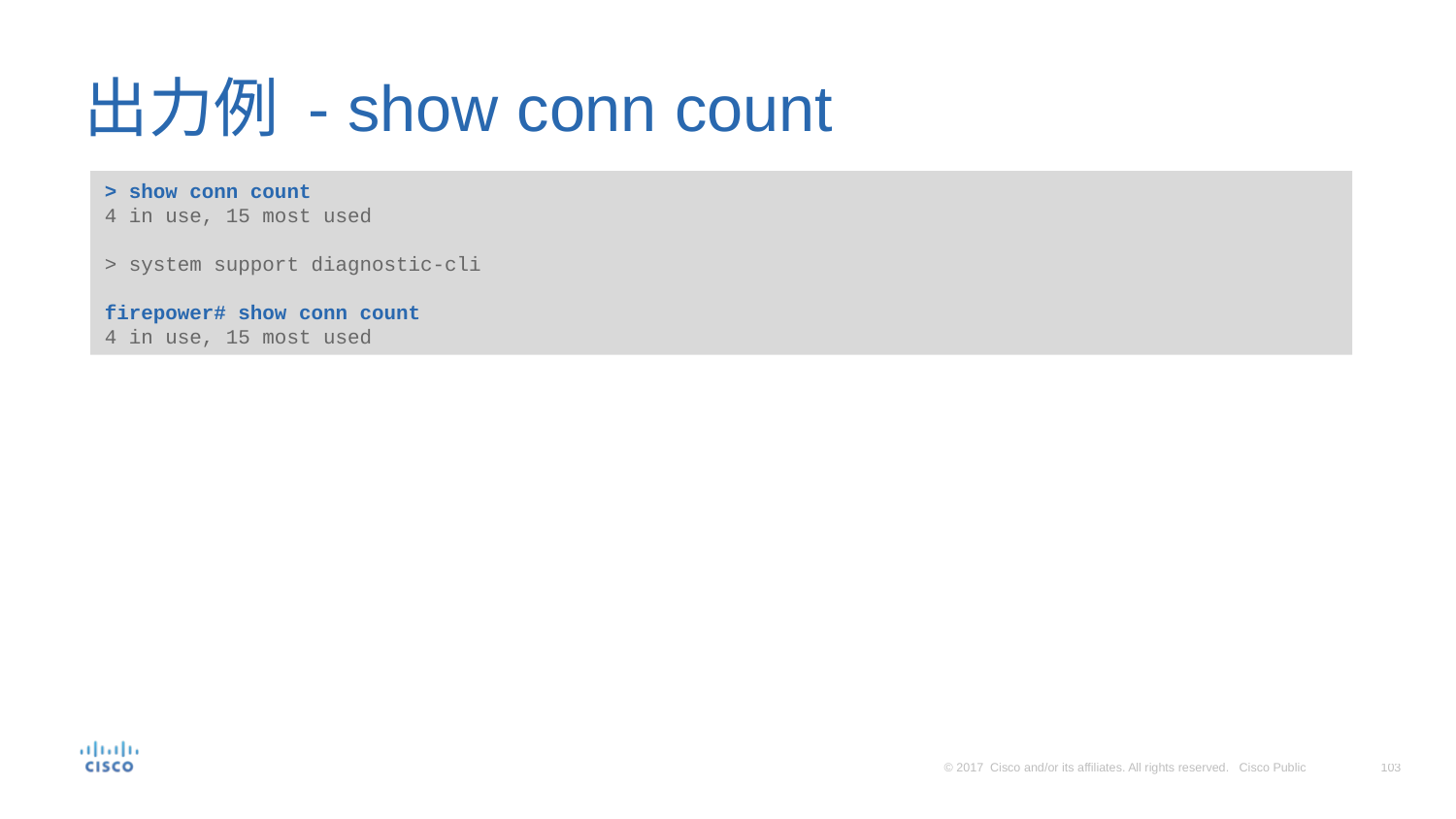

# 出力例 - show conn count
> show conn count
4 in use, 15 most used

> system support diagnostic-cli

firepower# show conn count
4 in use, 15 most used